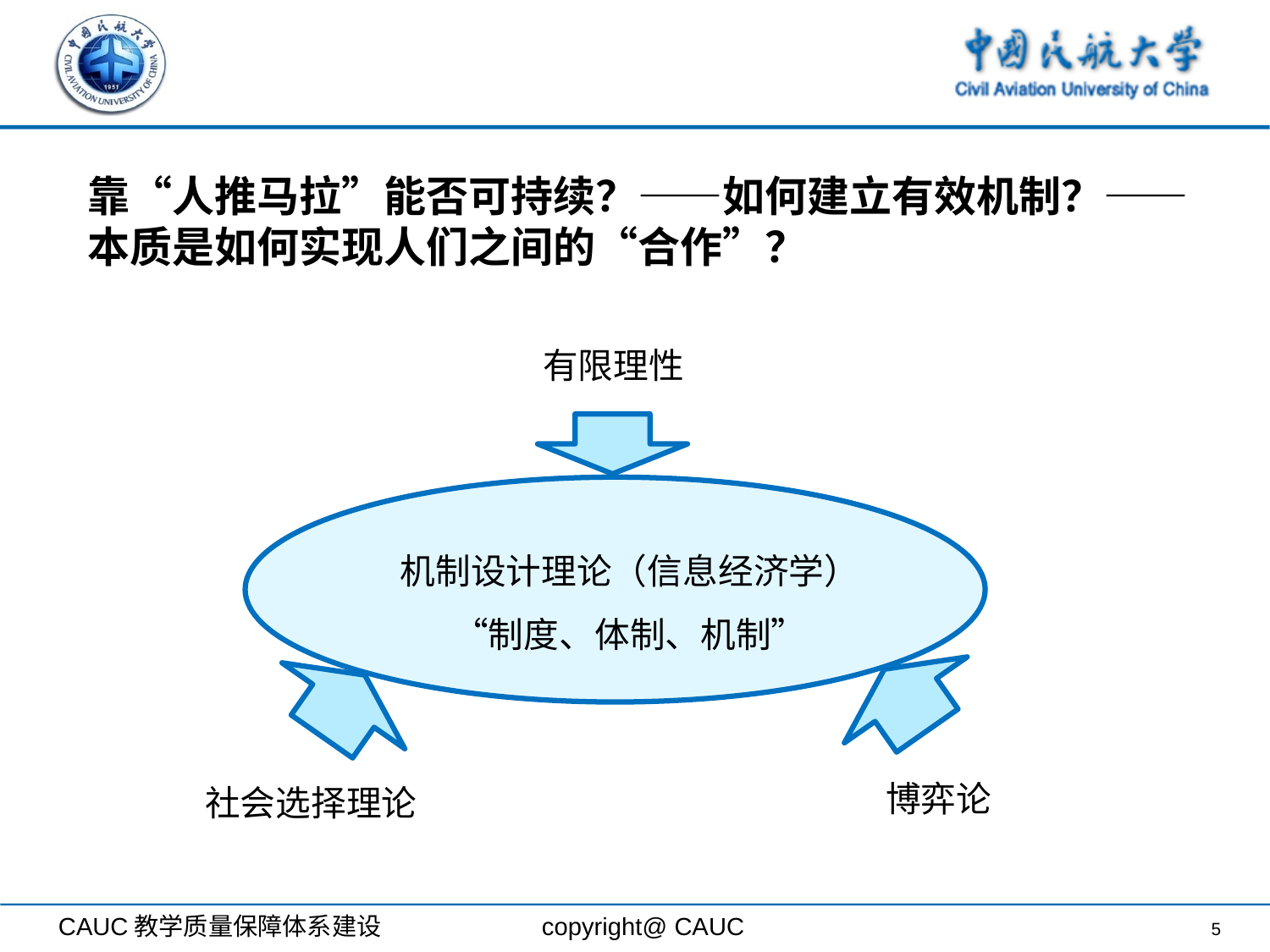

# 靠“人推马拉”能否可持续？——如何建立有效机制？——本质是如何实现人们之间的“合作”？
有限理性

机制设计理论（信息经济学）“制度、体制、机制”

博弈论
社会选择理论
5